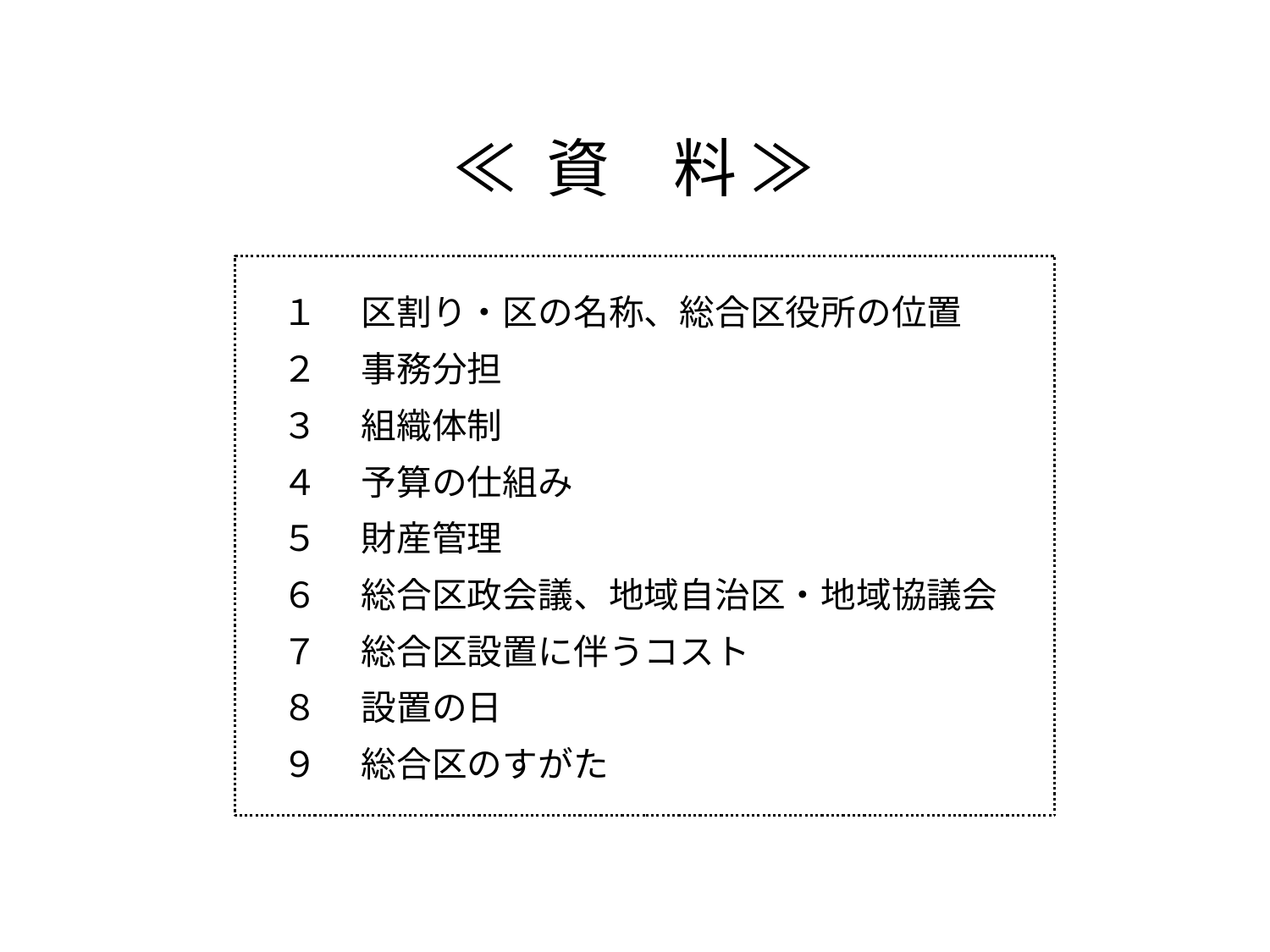

# ≪ 資　料 ≫
　１　 区割り・区の名称、総合区役所の位置
　２　 事務分担
　３　 組織体制
　４　 予算の仕組み
　５　 財産管理
　６　 総合区政会議、地域自治区・地域協議会
　７　 総合区設置に伴うコスト
　８　 設置の日
　９　 総合区のすがた